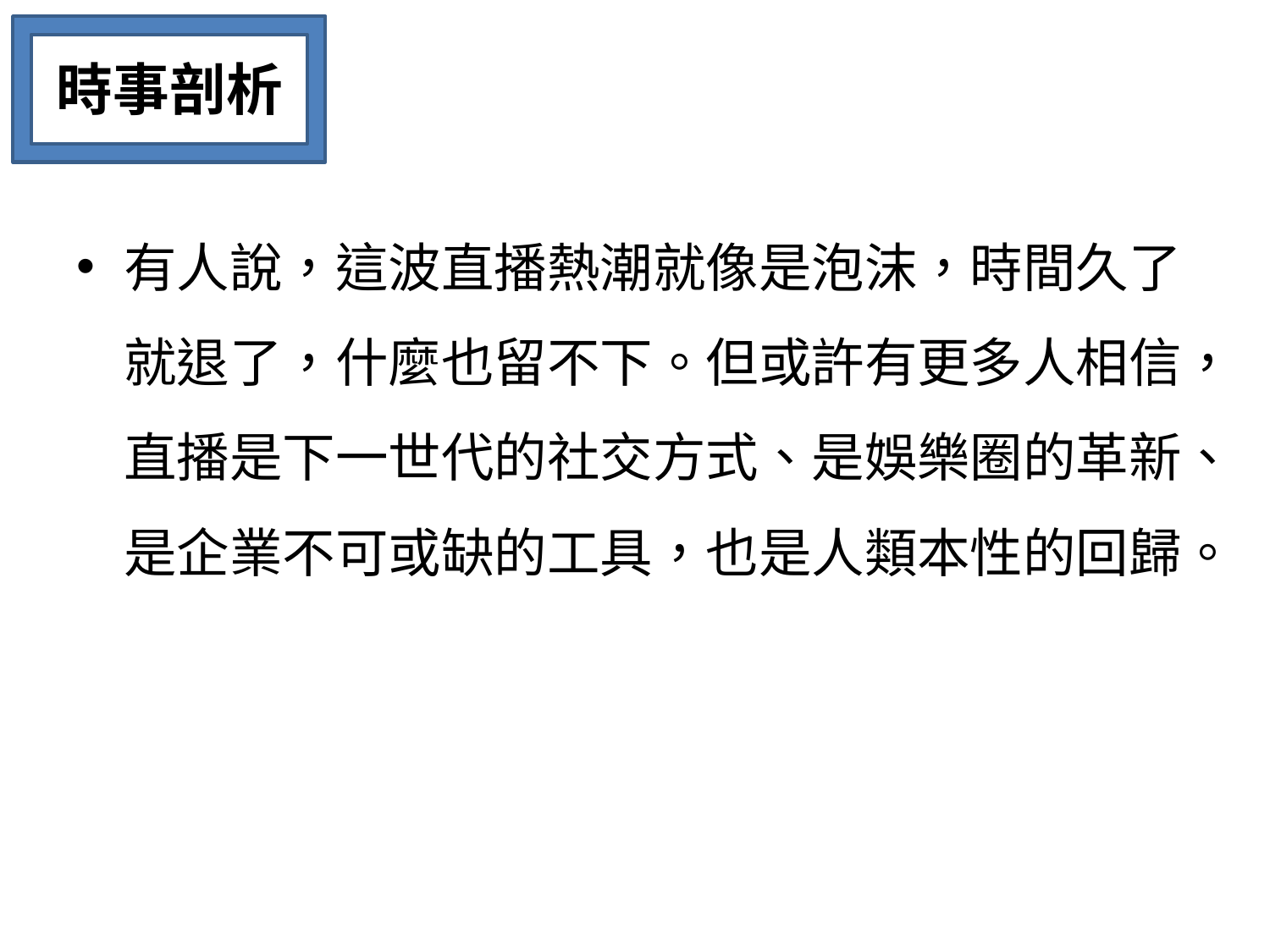

時事剖析
有人說，這波直播熱潮就像是泡沫，時間久了就退了，什麼也留不下。但或許有更多人相信，直播是下一世代的社交方式、是娛樂圈的革新、是企業不可或缺的工具，也是人類本性的回歸。